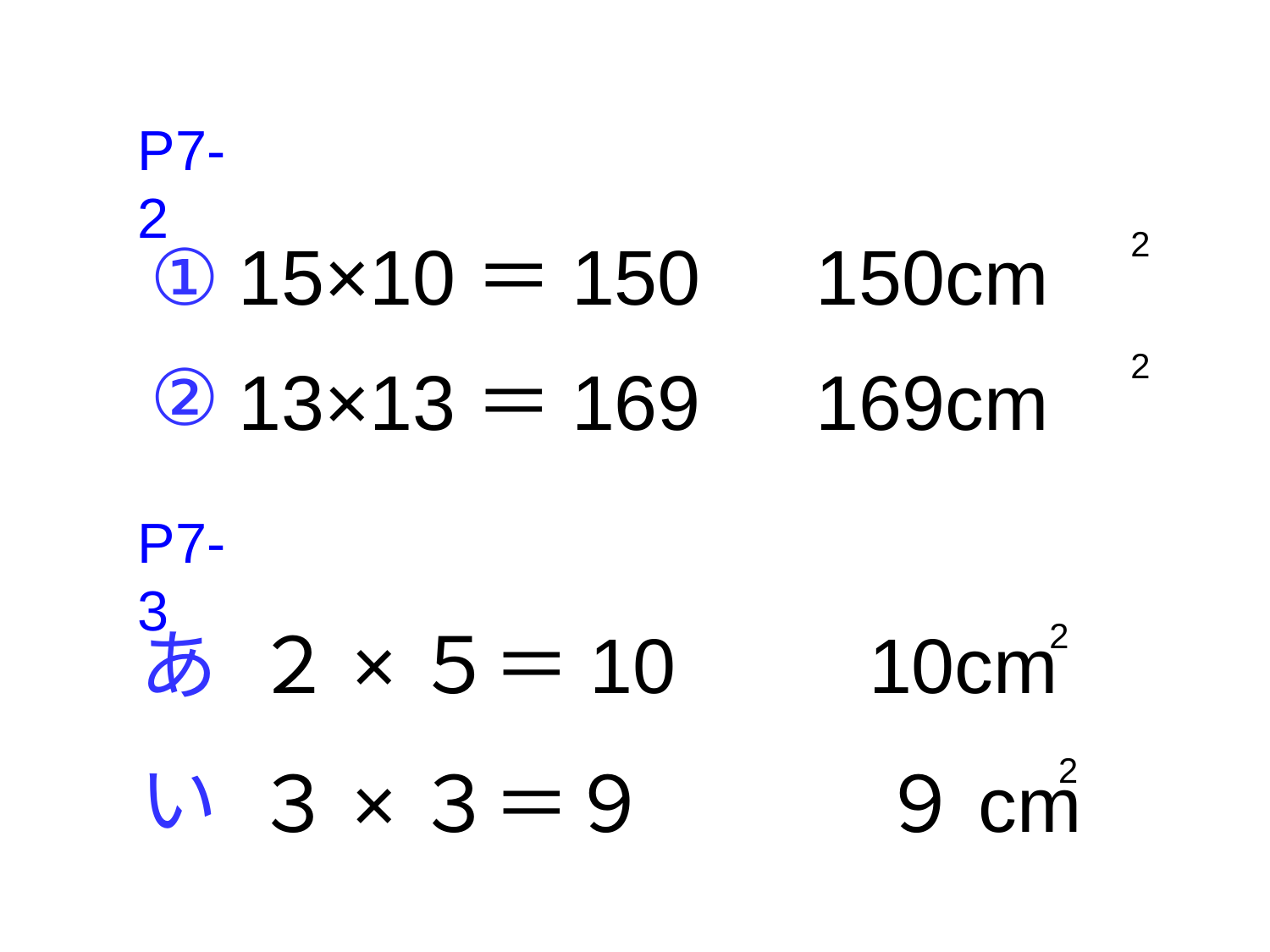

P7-2
2
①
15×10＝150　150cm
2
②
13×13＝169　169cm
P7-3
2
あ
２×５＝10　　10cm
2
い
３×３＝９　　　９cm